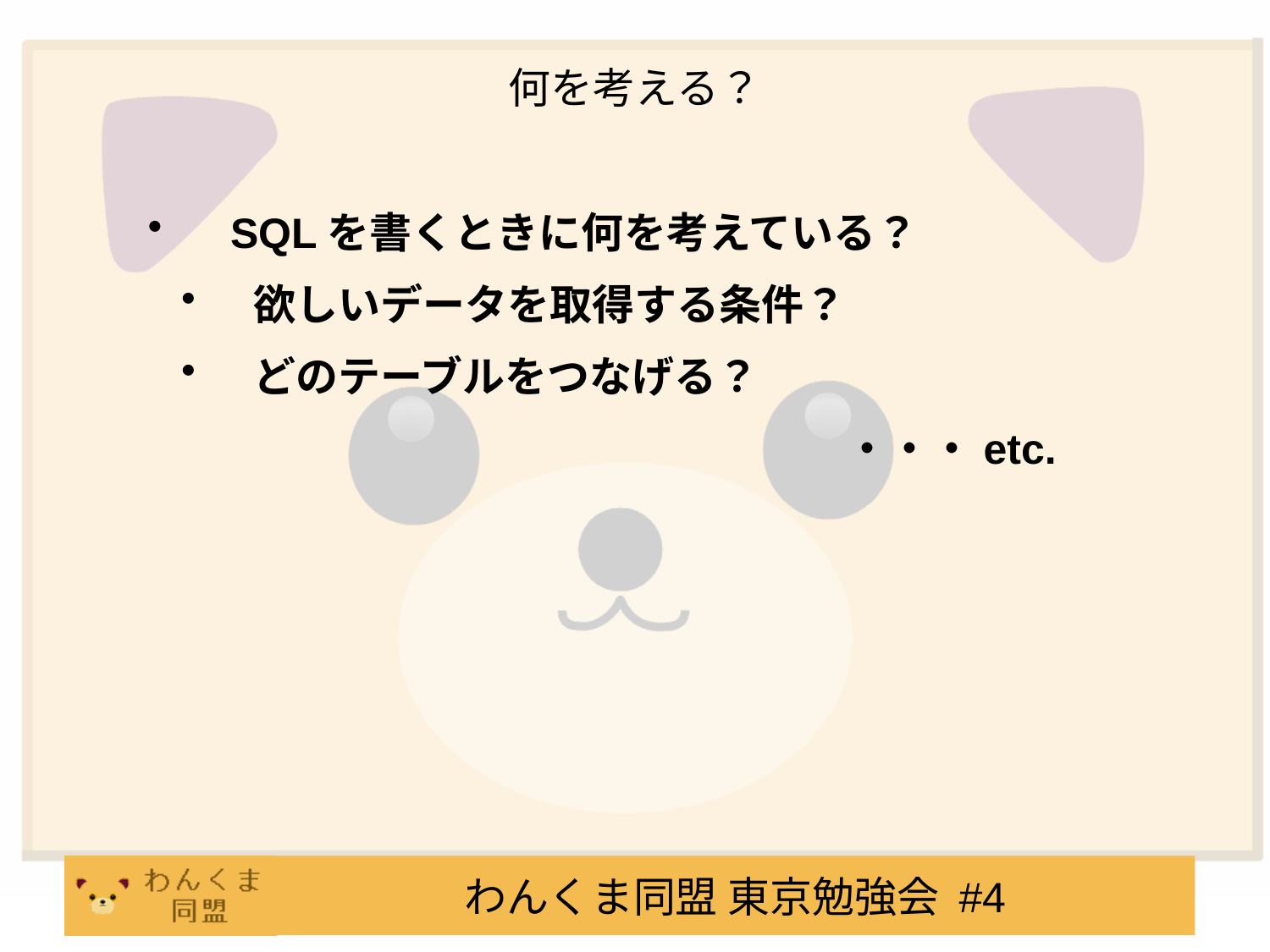

何を考える？
　SQLを書くときに何を考えている？
　欲しいデータを取得する条件？
　どのテーブルをつなげる？
					・・・etc.